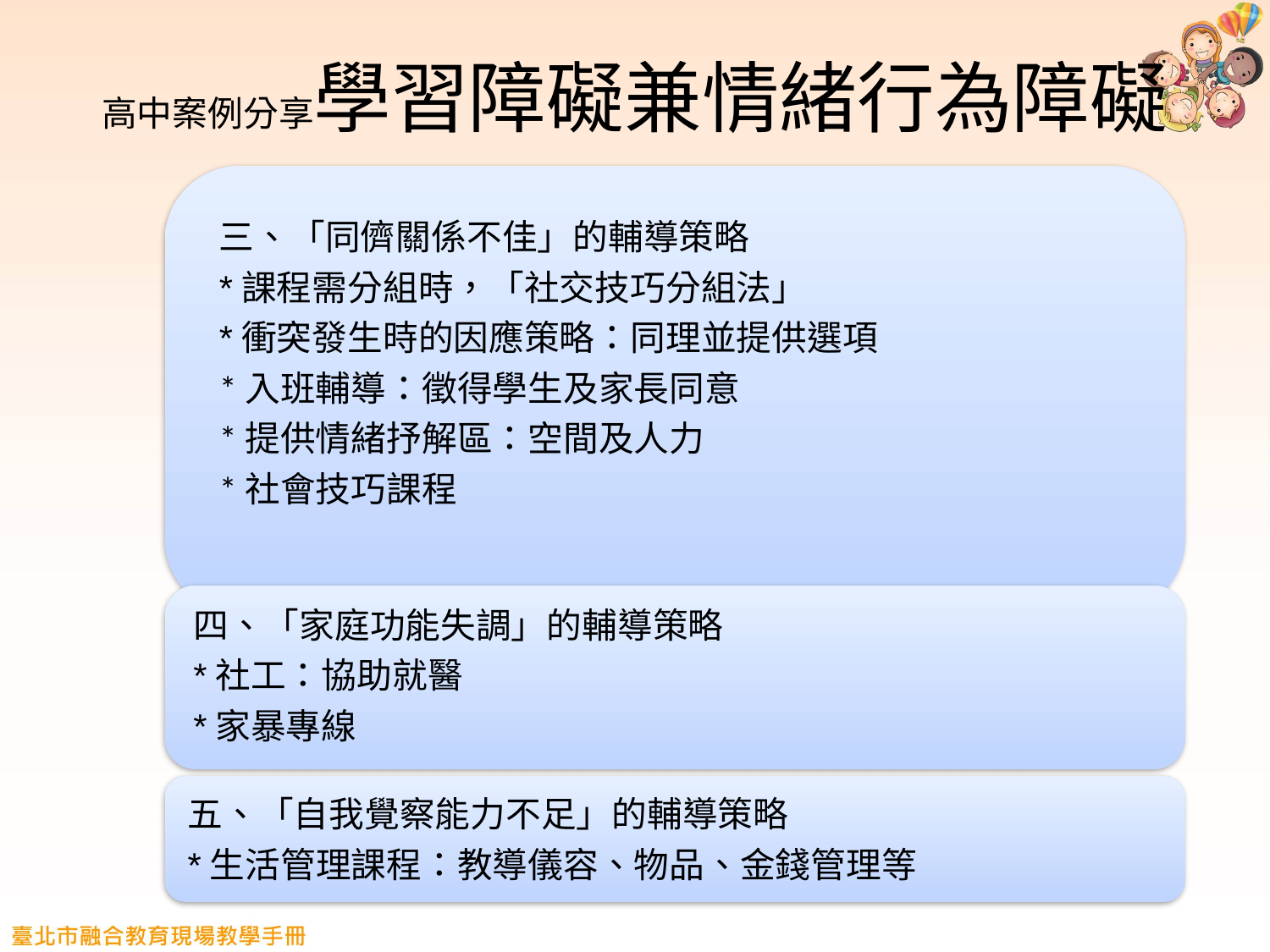

# 高中案例分享學習障礙兼情緒行為障礙
三、「同儕關係不佳」的輔導策略
*課程需分組時，「社交技巧分組法」
*衝突發生時的因應策略：同理並提供選項
*入班輔導：徵得學生及家長同意
*提供情緒抒解區：空間及人力
*社會技巧課程

四、「家庭功能失調」的輔導策略
*社工：協助就醫
*家暴專線

五、「自我覺察能力不足」的輔導策略
*生活管理課程：教導儀容、物品、金錢管理等